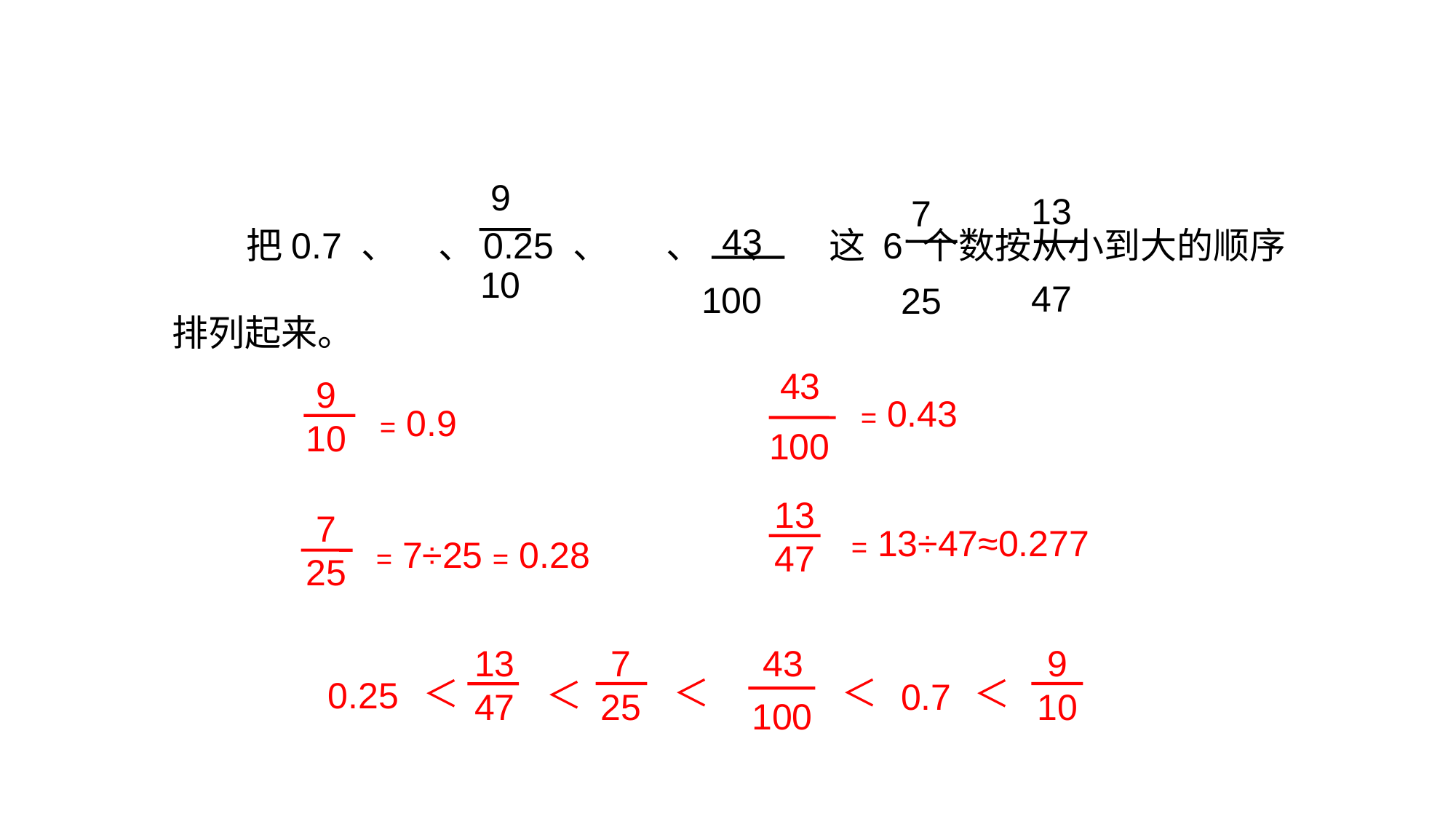

9
10

 13
 47

 7
25

43
100

        把0.7 、     、0.25 、       、     、      这 6 个数按从小到大的顺序排列起来。
43
100

﹦0.43
 9
10

﹦0.9
 13
 47

﹦13÷47≈0.277
 7
25

﹦7÷25﹦0.28
 7
25

 9
10

 13
 47

43
100

＜
＜
＜
＜
0.25
＜
0.7